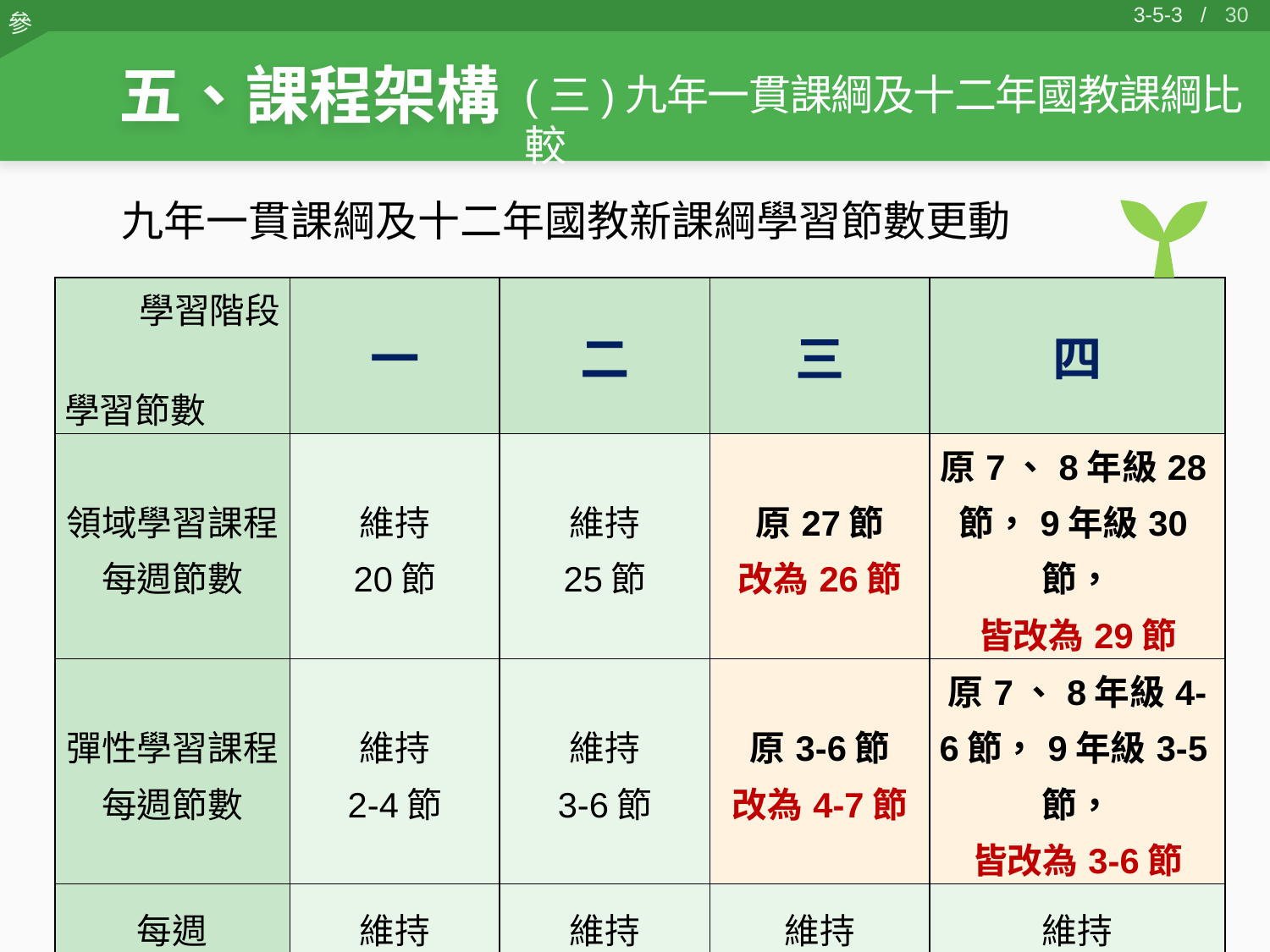

30
3-5-3   /
五、課程架構
(三)九年一貫課綱及十二年國教課綱比較
九年一貫課綱及十二年國教新課綱學習節數更動

| 學習階段 學習節數 | 一 | 二 | 三 | 四 |
| --- | --- | --- | --- | --- |
| 領域學習課程每週節數 | 維持 20節 | 維持 25節 | 原27節 改為26節 | 原7、8年級28節，9年級30節， 皆改為29節 |
| 彈性學習課程 每週節數 | 維持 2-4節 | 維持 3-6節 | 原3-6節 改為4-7節 | 原7、8年級4-6節，9年級3-5節， 皆改為3-6節 |
| 每週 總學習節數 | 維持 22-24節 | 維持 28-31節 | 維持 30-33節 | 維持 32-35節 |